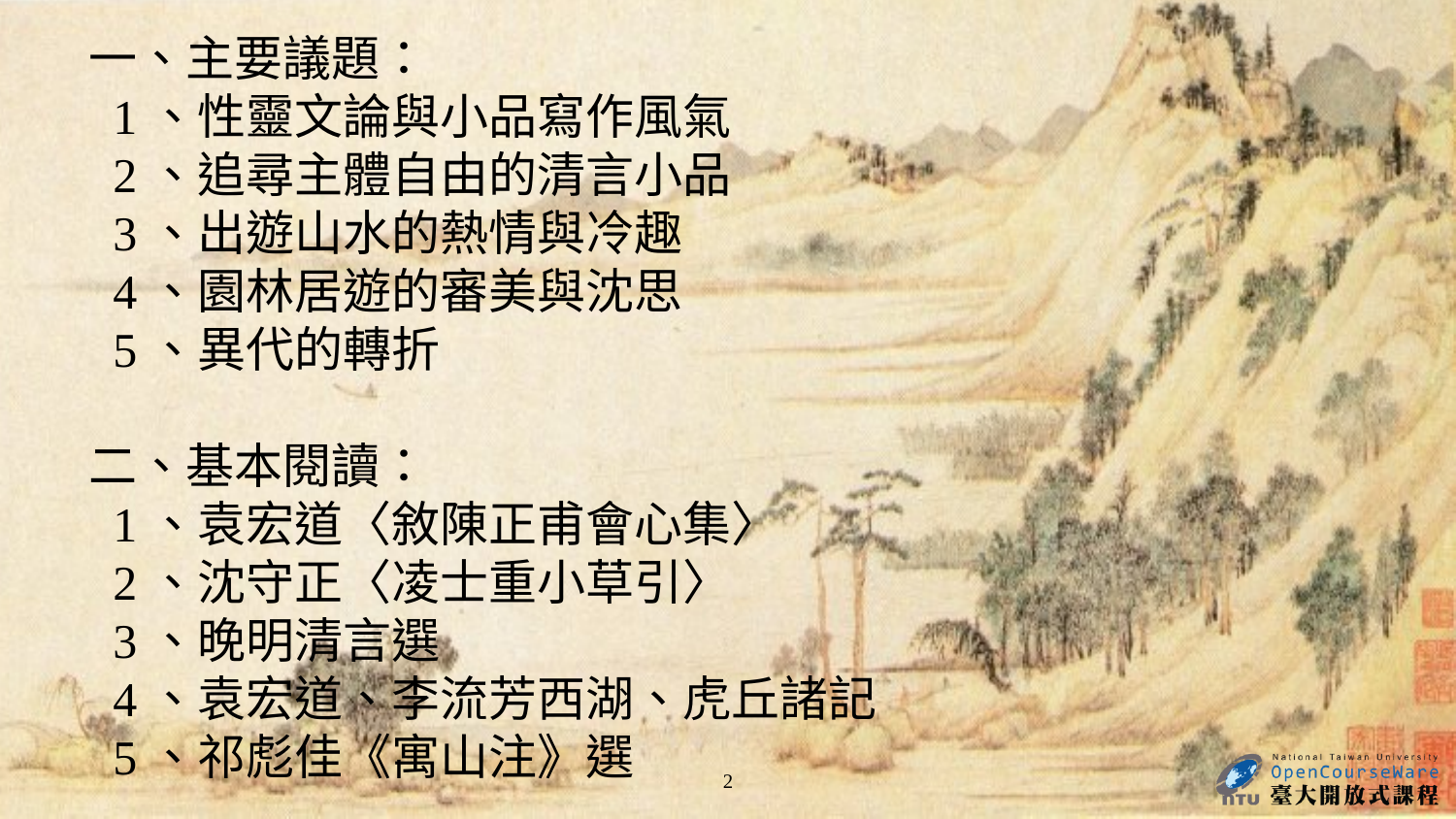

一、主要議題：
  1、性靈文論與小品寫作風氣
  2、追尋主體自由的清言小品
  3、出遊山水的熱情與冷趣
  4、園林居遊的審美與沈思
  5、異代的轉折

二、基本閱讀：
  1、袁宏道〈敘陳正甫會心集〉
  2、沈守正〈凌士重小草引〉
  3、晚明清言選
  4、袁宏道、李流芳西湖、虎丘諸記
  5、祁彪佳《寓山注》選

2